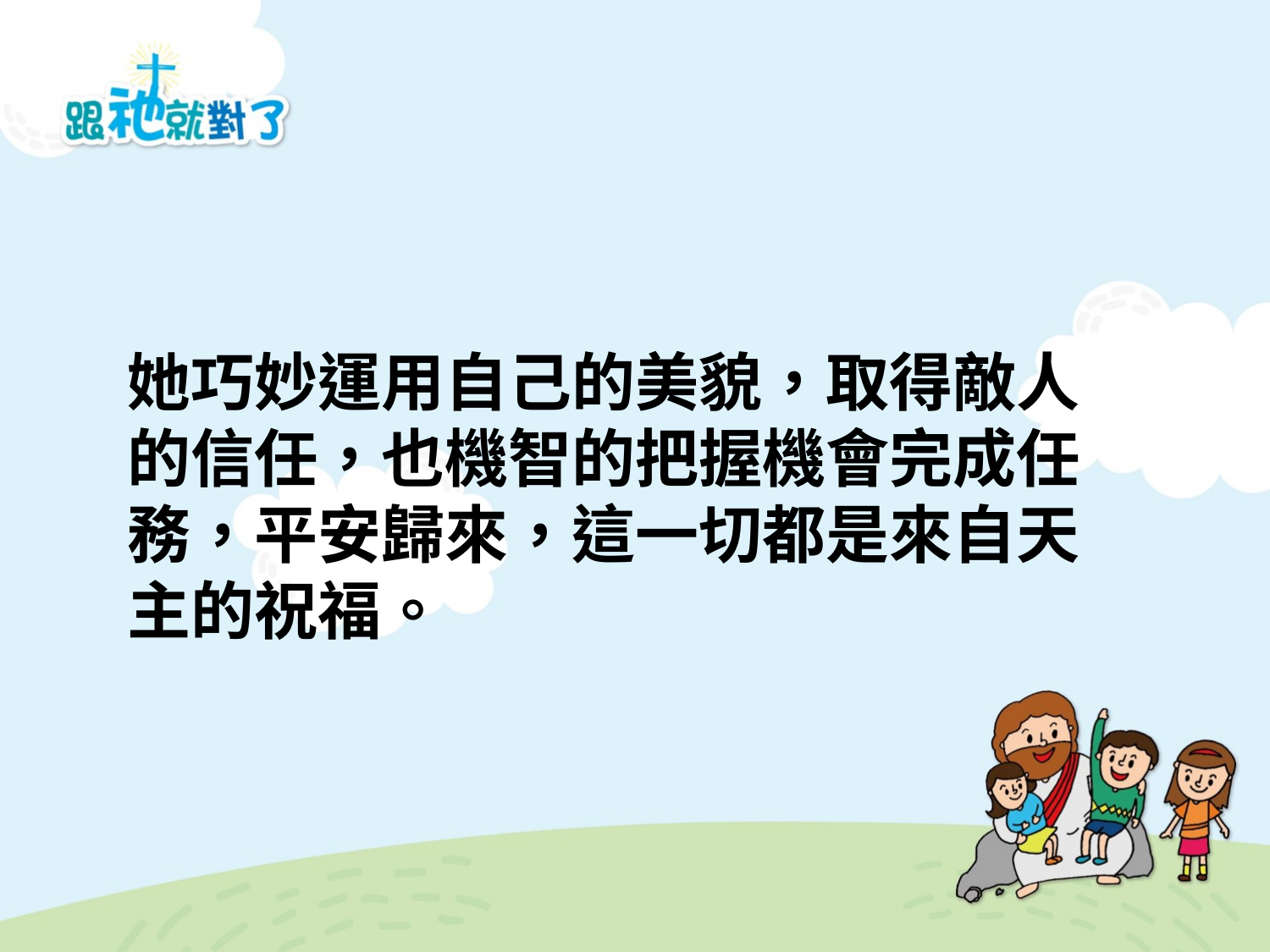

她巧妙運用自己的美貌，取得敵人的信任，也機智的把握機會完成任務，平安歸來，這一切都是來自天主的祝福。